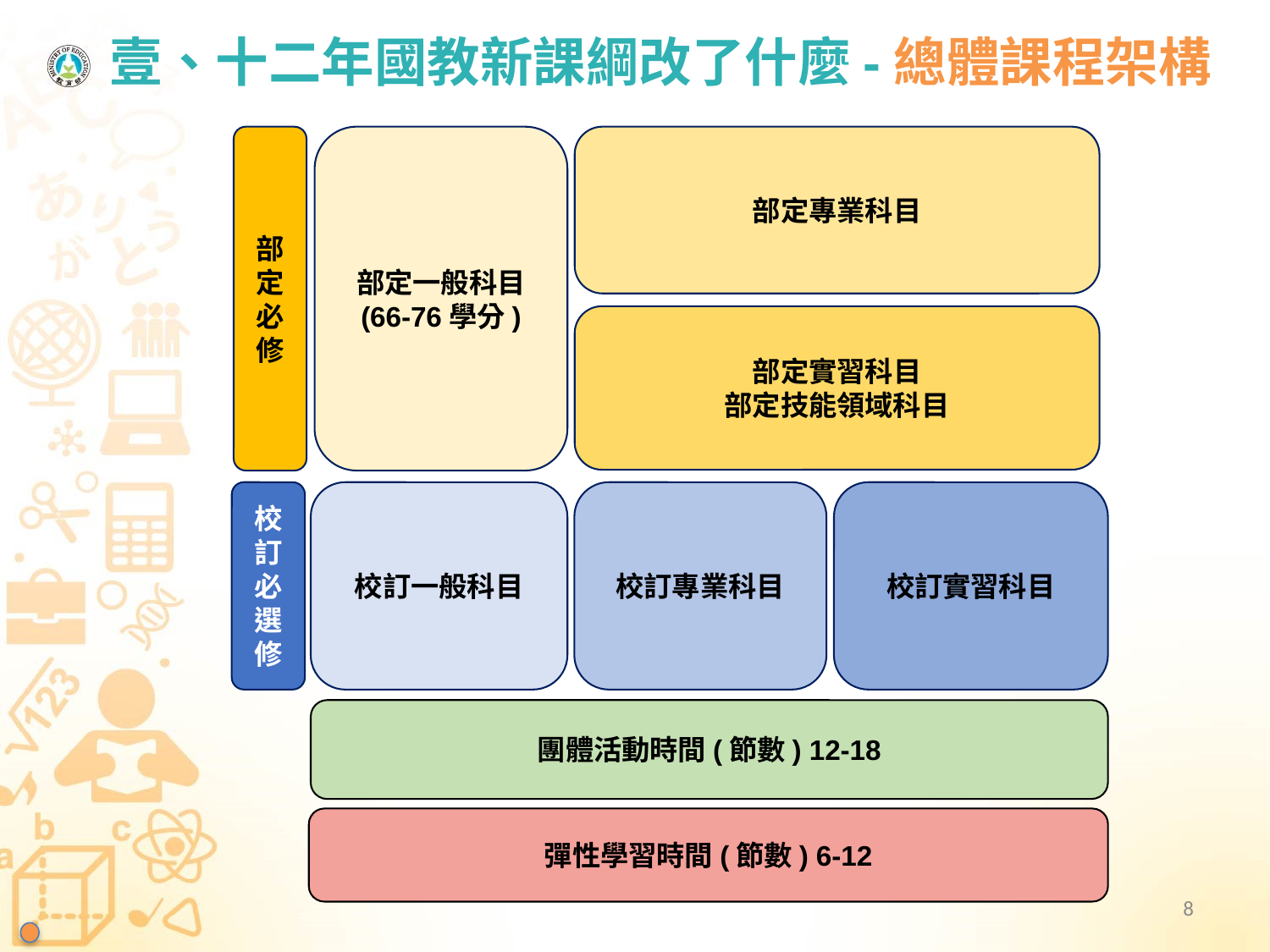

# 壹、十二年國教新課綱改了什麼-總體課程架構
部定
必修
部定一般科目
(66-76學分)
部定專業科目
部定實習科目
部定技能領域科目
校訂
必選修
校訂一般科目
校訂專業科目
校訂實習科目
團體活動時間(節數) 12-18
彈性學習時間(節數) 6-12
8